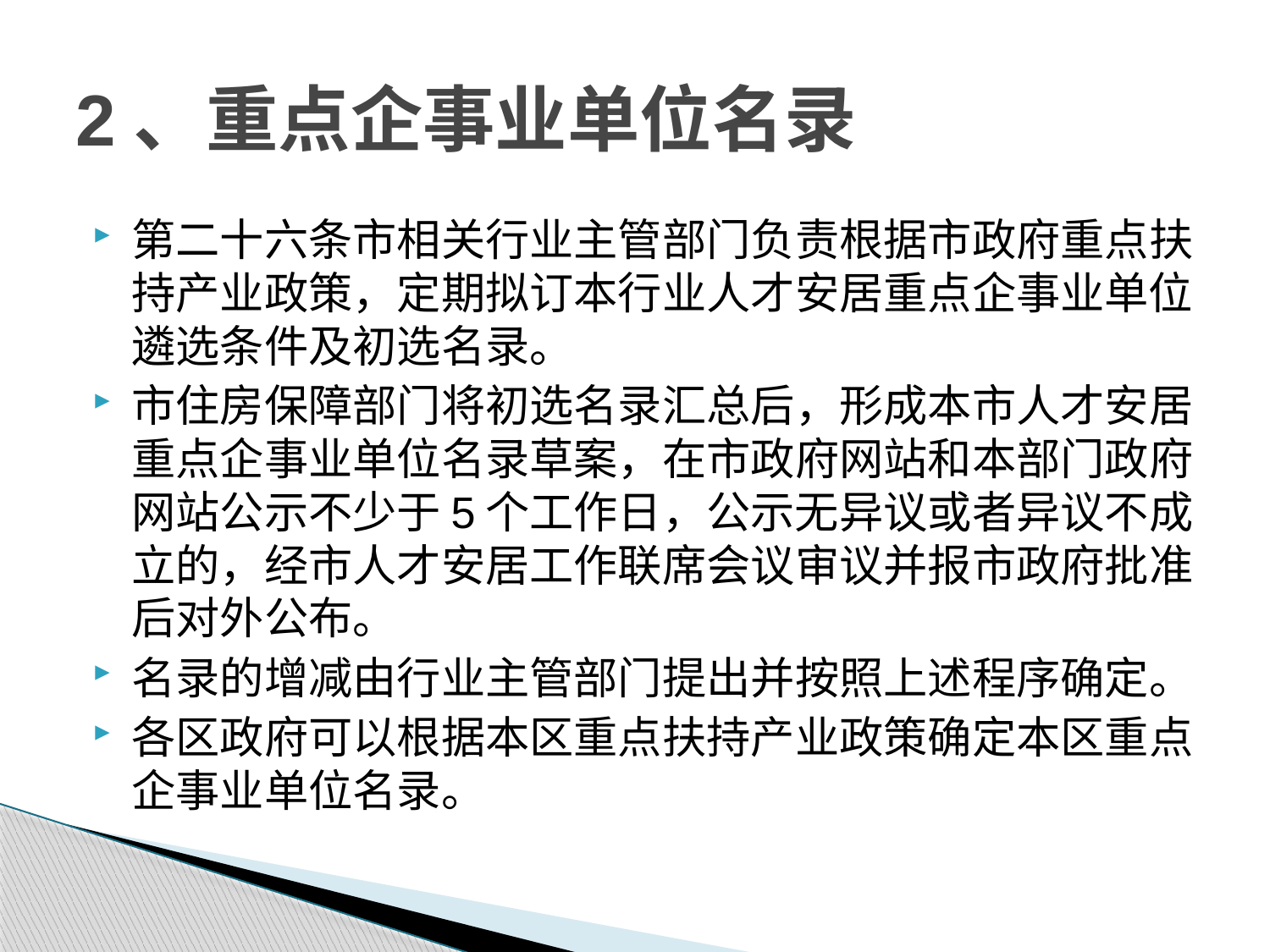

# 2、重点企事业单位名录
第二十六条市相关行业主管部门负责根据市政府重点扶持产业政策，定期拟订本行业人才安居重点企事业单位遴选条件及初选名录。
市住房保障部门将初选名录汇总后，形成本市人才安居重点企事业单位名录草案，在市政府网站和本部门政府网站公示不少于5个工作日，公示无异议或者异议不成立的，经市人才安居工作联席会议审议并报市政府批准后对外公布。
名录的增减由行业主管部门提出并按照上述程序确定。
各区政府可以根据本区重点扶持产业政策确定本区重点企事业单位名录。